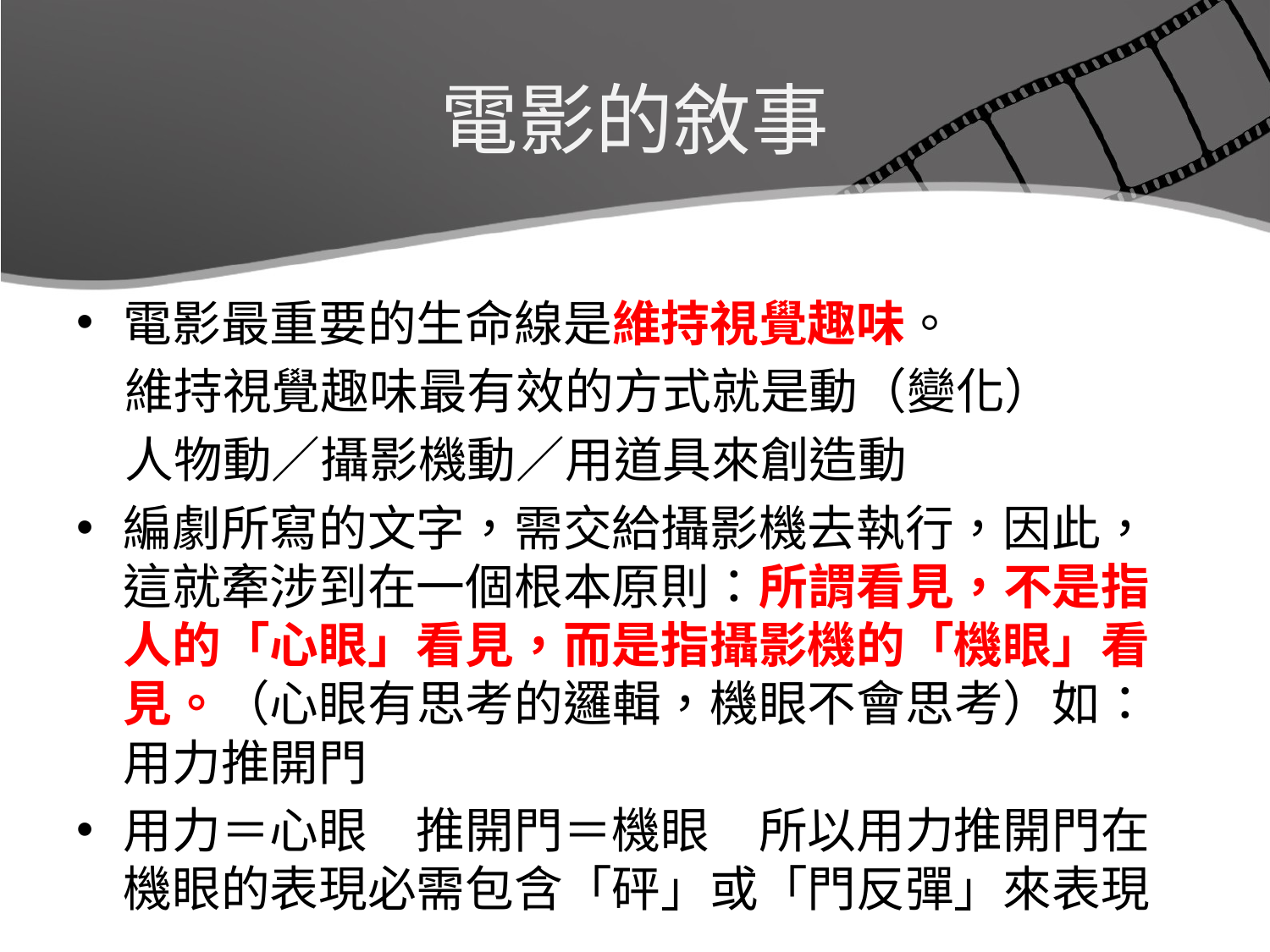

# 電影的敘事
電影最重要的生命線是維持視覺趣味。
　維持視覺趣味最有效的方式就是動（變化）
　人物動／攝影機動／用道具來創造動
編劇所寫的文字，需交給攝影機去執行，因此，這就牽涉到在一個根本原則：所謂看見，不是指人的「心眼」看見，而是指攝影機的「機眼」看見。（心眼有思考的邏輯，機眼不會思考）如：用力推開門
用力＝心眼　推開門＝機眼　所以用力推開門在機眼的表現必需包含「砰」或「門反彈」來表現